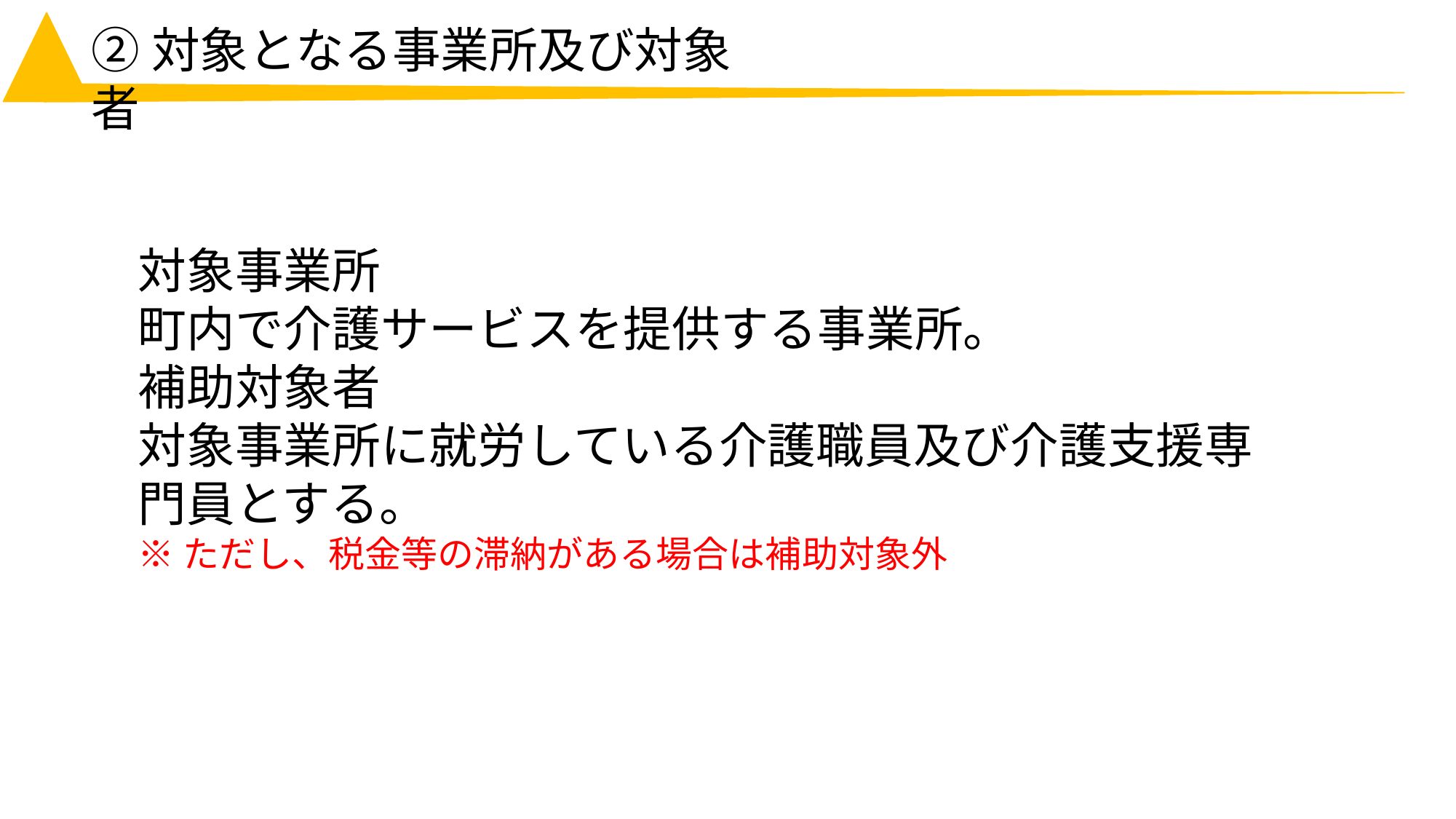

# ②対象となる事業所及び対象者
対象事業所
町内で介護サービスを提供する事業所。
補助対象者
対象事業所に就労している介護職員及び介護支援専門員とする。
※ただし、税金等の滞納がある場合は補助対象外